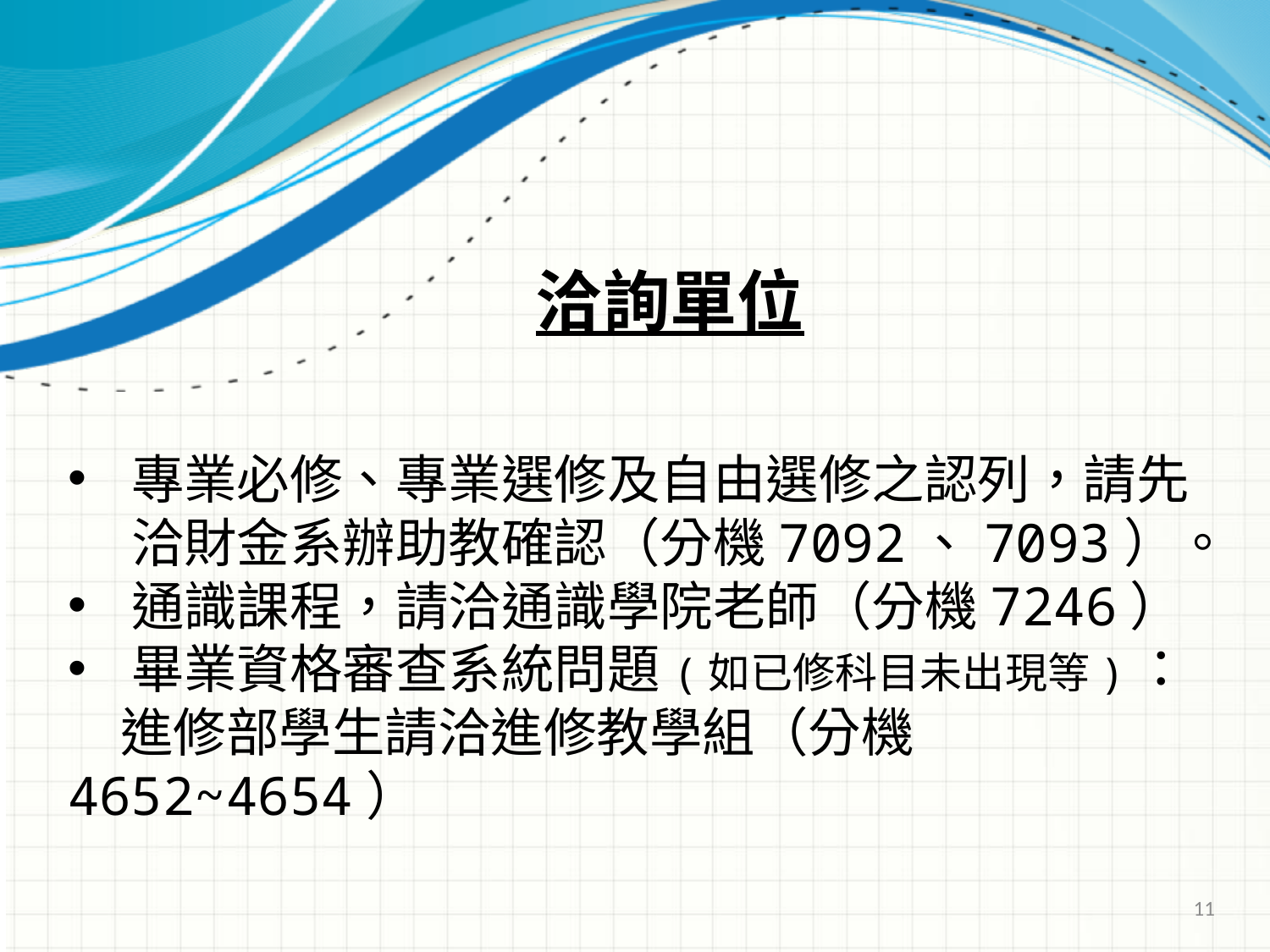

# 洽詢單位
專業必修、專業選修及自由選修之認列，請先洽財金系辦助教確認（分機7092、7093）。
通識課程，請洽通識學院老師（分機7246）
畢業資格審查系統問題(如已修科目未出現等)：
　進修部學生請洽進修教學組（分機4652~4654）
11